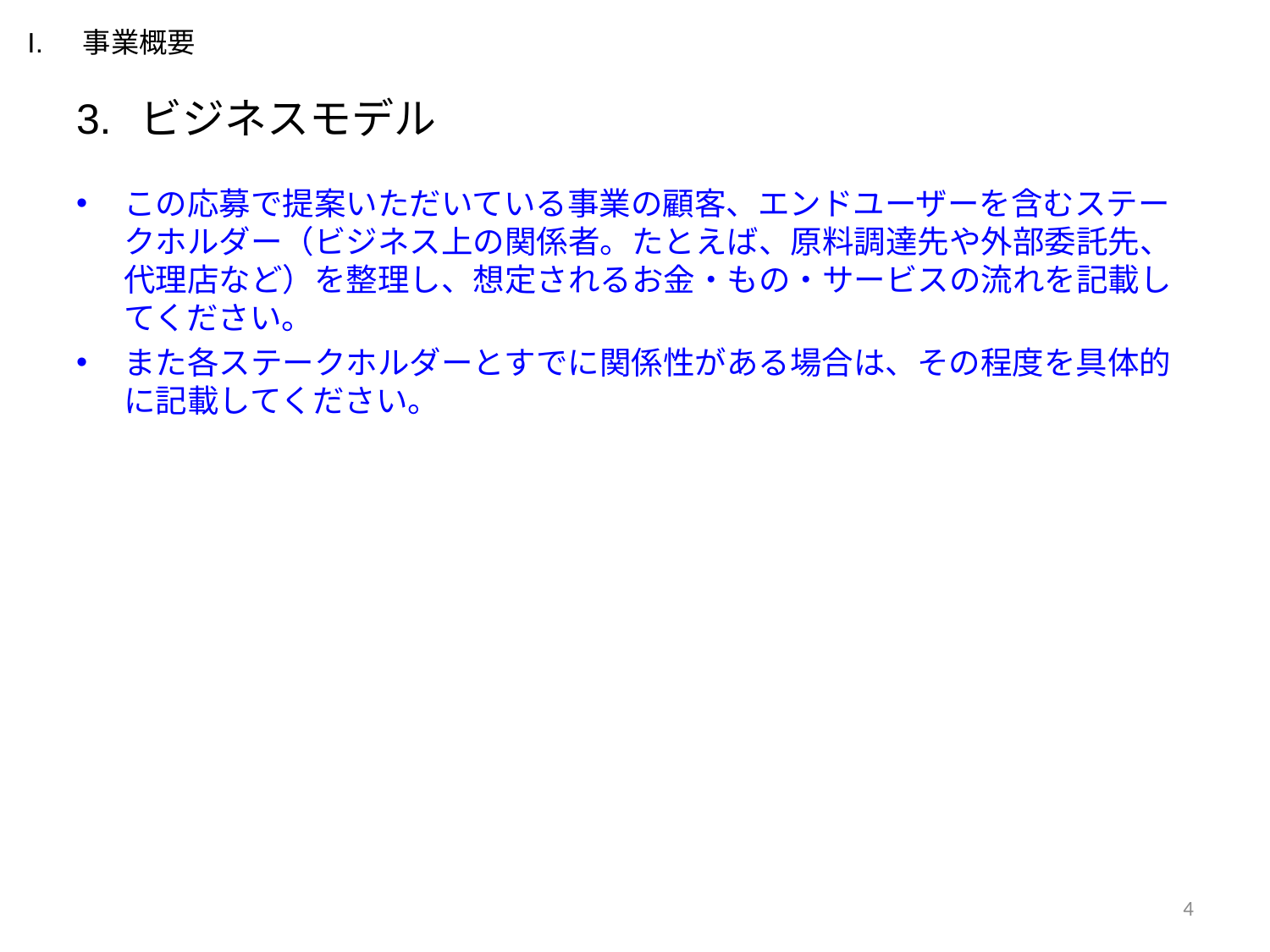

事業概要
# ビジネスモデル
この応募で提案いただいている事業の顧客、エンドユーザーを含むステークホルダー（ビジネス上の関係者。たとえば、原料調達先や外部委託先、代理店など）を整理し、想定されるお金・もの・サービスの流れを記載してください。
また各ステークホルダーとすでに関係性がある場合は、その程度を具体的に記載してください。
4